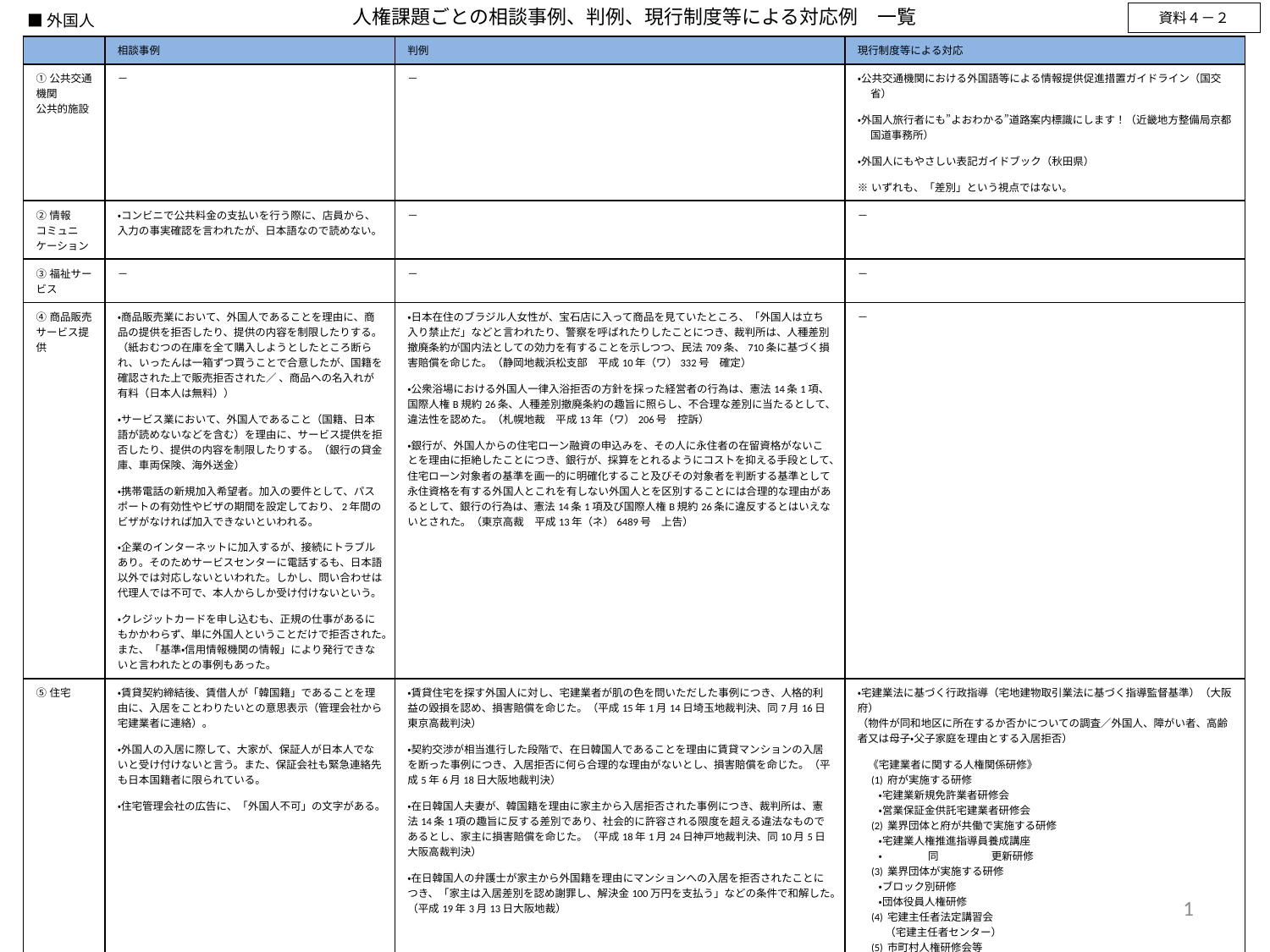

人権課題ごとの相談事例、判例、現行制度等による対応例　一覧
資料４－２
■外国人
|  | 相談事例 | 判例 | 現行制度等による対応 |
| --- | --- | --- | --- |
| ①公共交通機関 公共的施設 | － | － | ・公共交通機関における外国語等による情報提供促進措置ガイドライン（国交省） ・外国人旅行者にも”よおわかる”道路案内標識にします！（近畿地方整備局京都国道事務所） ・外国人にもやさしい表記ガイドブック（秋田県） ※いずれも、「差別」という視点ではない。 |
| ②情報 コミュニケーション | ・コンビニで公共料金の支払いを行う際に、店員から、入力の事実確認を言われたが、日本語なので読めない。 | － | － |
| ③福祉サービス | － | － | － |
| ④商品販売 サービス提供 | ・商品販売業において、外国人であることを理由に、商品の提供を拒否したり、提供の内容を制限したりする。（紙おむつの在庫を全て購入しようとしたところ断られ、いったんは一箱ずつ買うことで合意したが、国籍を確認された上で販売拒否された／ 、商品への名入れが有料（日本人は無料）） ・サービス業において、外国人であること（国籍、日本語が読めないなどを含む）を理由に、サービス提供を拒否したり、提供の内容を制限したりする。（銀行の貸金庫、車両保険、海外送金） ・携帯電話の新規加入希望者。加入の要件として、パスポートの有効性やビザの期間を設定しており、2年間のビザがなければ加入できないといわれる。 ・企業のインターネットに加入するが、接続にトラブルあり。そのためサービスセンターに電話するも、日本語以外では対応しないといわれた。しかし、問い合わせは代理人では不可で、本人からしか受け付けないという。 ・クレジットカードを申し込むも、正規の仕事があるにもかかわらず、単に外国人ということだけで拒否された。また、「基準・信用情報機関の情報」により発行できないと言われたとの事例もあった。 | ・日本在住のブラジル人女性が、宝石店に入って商品を見ていたところ、「外国人は立ち入り禁止だ」などと言われたり、警察を呼ばれたりしたことにつき、裁判所は、人種差別撤廃条約が国内法としての効力を有することを示しつつ、民法709条、710条に基づく損害賠償を命じた。（静岡地裁浜松支部　平成10年（ワ）332号　確定） ・公衆浴場における外国人一律入浴拒否の方針を採った経営者の行為は、憲法14条1項、国際人権B規約26条、人種差別撤廃条約の趣旨に照らし、不合理な差別に当たるとして、違法性を認めた。（札幌地裁　平成13年（ワ）206号　控訴） ・銀行が、外国人からの住宅ローン融資の申込みを、その人に永住者の在留資格がないことを理由に拒絶したことにつき、銀行が、採算をとれるようにコストを抑える手段として、住宅ローン対象者の基準を画一的に明確化すること及びその対象者を判断する基準として永住資格を有する外国人とこれを有しない外国人とを区別することには合理的な理由があるとして、銀行の行為は、憲法14条1項及び国際人権B規約26条に違反するとはいえないとされた。（東京高裁　平成13年（ネ）6489号　上告） | － |
| ⑤住宅 | ・賃貸契約締結後、賃借人が「韓国籍」であることを理由に、入居をことわりたいとの意思表示（管理会社から宅建業者に連絡）。 ・外国人の入居に際して、大家が、保証人が日本人でないと受け付けないと言う。また、保証会社も緊急連絡先も日本国籍者に限られている。 ・住宅管理会社の広告に、「外国人不可」の文字がある。 | ・賃貸住宅を探す外国人に対し、宅建業者が肌の色を問いただした事例につき、人格的利益の毀損を認め、損害賠償を命じた。（平成15年1月14日埼玉地裁判決、同7月16日東京高裁判決） ・契約交渉が相当進行した段階で、在日韓国人であることを理由に賃貸マンションの入居を断った事例につき、入居拒否に何ら合理的な理由がないとし、損害賠償を命じた。（平成5年6月18日大阪地裁判決） ・在日韓国人夫妻が、韓国籍を理由に家主から入居拒否された事例につき、裁判所は、憲法14条1項の趣旨に反する差別であり、社会的に許容される限度を超える違法なものであるとし、家主に損害賠償を命じた。（平成18年1月24日神戸地裁判決、同10月5日大阪高裁判決） ・在日韓国人の弁護士が家主から外国籍を理由にマンションへの入居を拒否されたことにつき、「家主は入居差別を認め謝罪し、解決金100万円を支払う」などの条件で和解した。（平成19年3月13日大阪地裁） | ・宅建業法に基づく行政指導（宅地建物取引業法に基づく指導監督基準）（大阪府） （物件が同和地区に所在するか否かについての調査／外国人、障がい者、高齢者又は母子・父子家庭を理由とする入居拒否） 　《宅建業者に関する人権関係研修》 　(1) 府が実施する研修　　 　　・宅建業新規免許業者研修会　　　　　　　　　 　　・営業保証金供託宅建業者研修会 　(2) 業界団体と府が共働で実施する研修　 　　・宅建業人権推進指導員養成講座 　　・　　 　同　　　 更新研修 　(3) 業界団体が実施する研修 　　・ブロック別研修　　 　　・団体役員人権研修 　(4) 宅建主任者法定講習会 　 （宅建主任者センター） 　(5) 市町村人権研修会等 　《宅建業人権推進指導員制度》 　　業界団体で構成する「不動産に関する人権問題連絡会」と大阪府では、宅地建物取引の場などにおいて発生している同和地区に対する差別や、外国人等に対する入居差別をなくしていくため、宅建業者自らによる同和問題・人権問題の解決に向けた主体的な取組みが進められるよう、｢宅建業人権推進指導員制度｣を設置。 ・外国人の民間賃貸住宅入居円滑化ガイドライン（賃貸人、仲介業者・管理会社の方へ）（あんしん賃貸住宅推進協議会） ※「差別」という視点ではない。　 ※国交省が深く関与 |
1